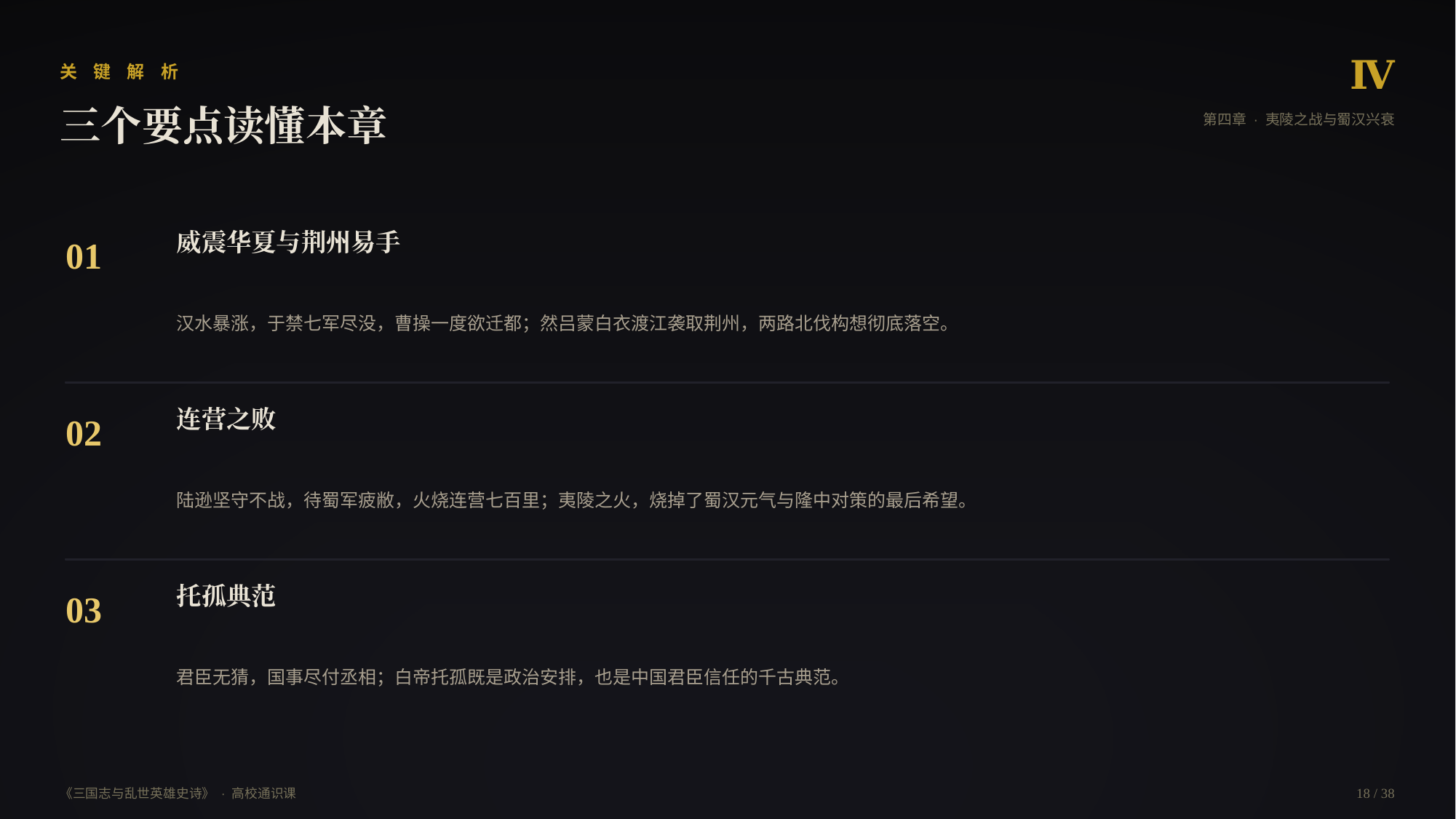

Ⅳ
关 键 解 析
三个要点读懂本章
第四章 · 夷陵之战与蜀汉兴衰
威震华夏与荆州易手
01
汉水暴涨，于禁七军尽没，曹操一度欲迁都；然吕蒙白衣渡江袭取荆州，两路北伐构想彻底落空。

连营之败
02
陆逊坚守不战，待蜀军疲敝，火烧连营七百里；夷陵之火，烧掉了蜀汉元气与隆中对策的最后希望。

托孤典范
03
君臣无猜，国事尽付丞相；白帝托孤既是政治安排，也是中国君臣信任的千古典范。
《三国志与乱世英雄史诗》 · 高校通识课
18 / 38